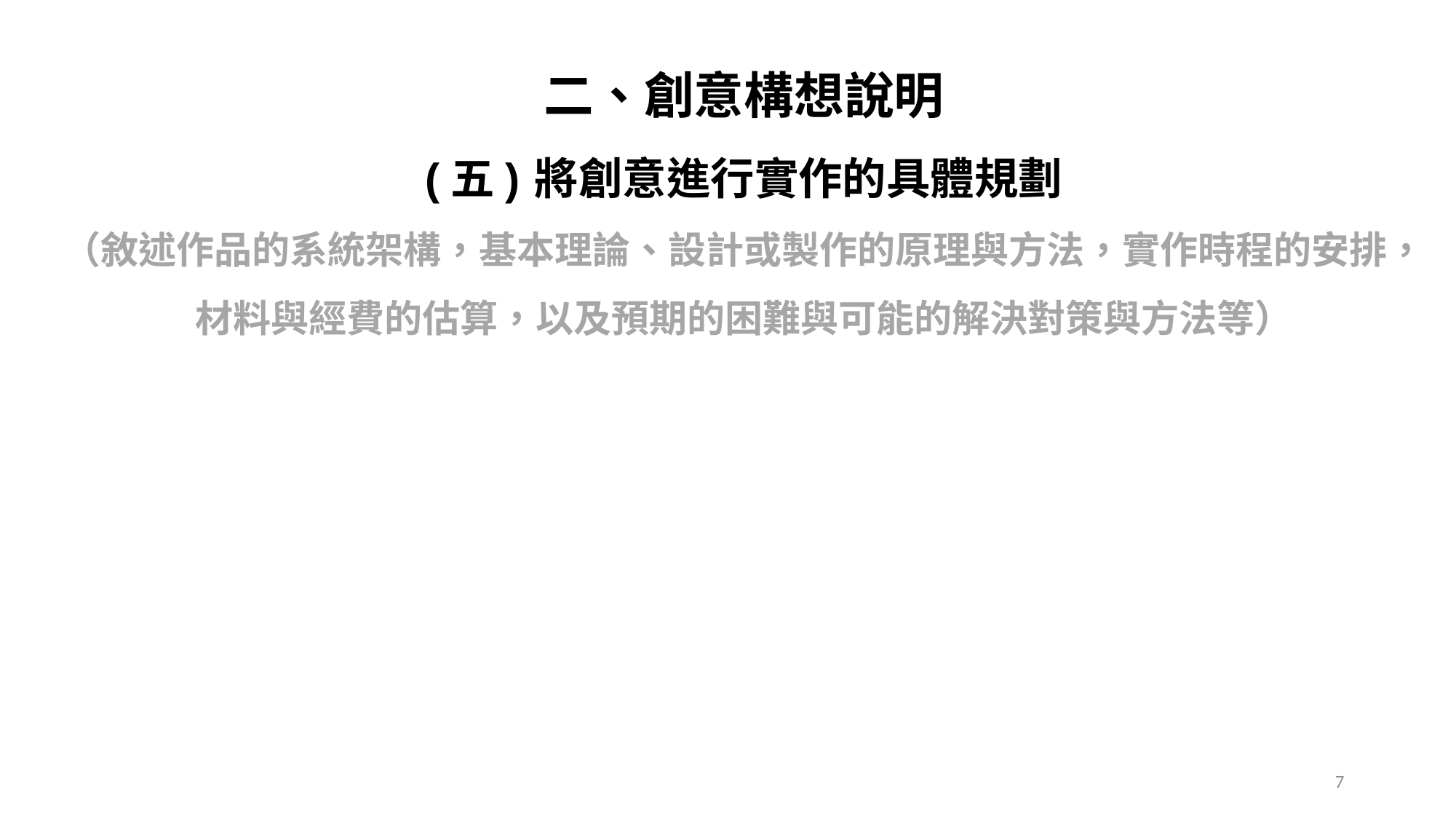

二、創意構想說明
(五)	將創意進行實作的具體規劃
（敘述作品的系統架構，基本理論、設計或製作的原理與方法，實作時程的安排，材料與經費的估算，以及預期的困難與可能的解決對策與方法等）
7